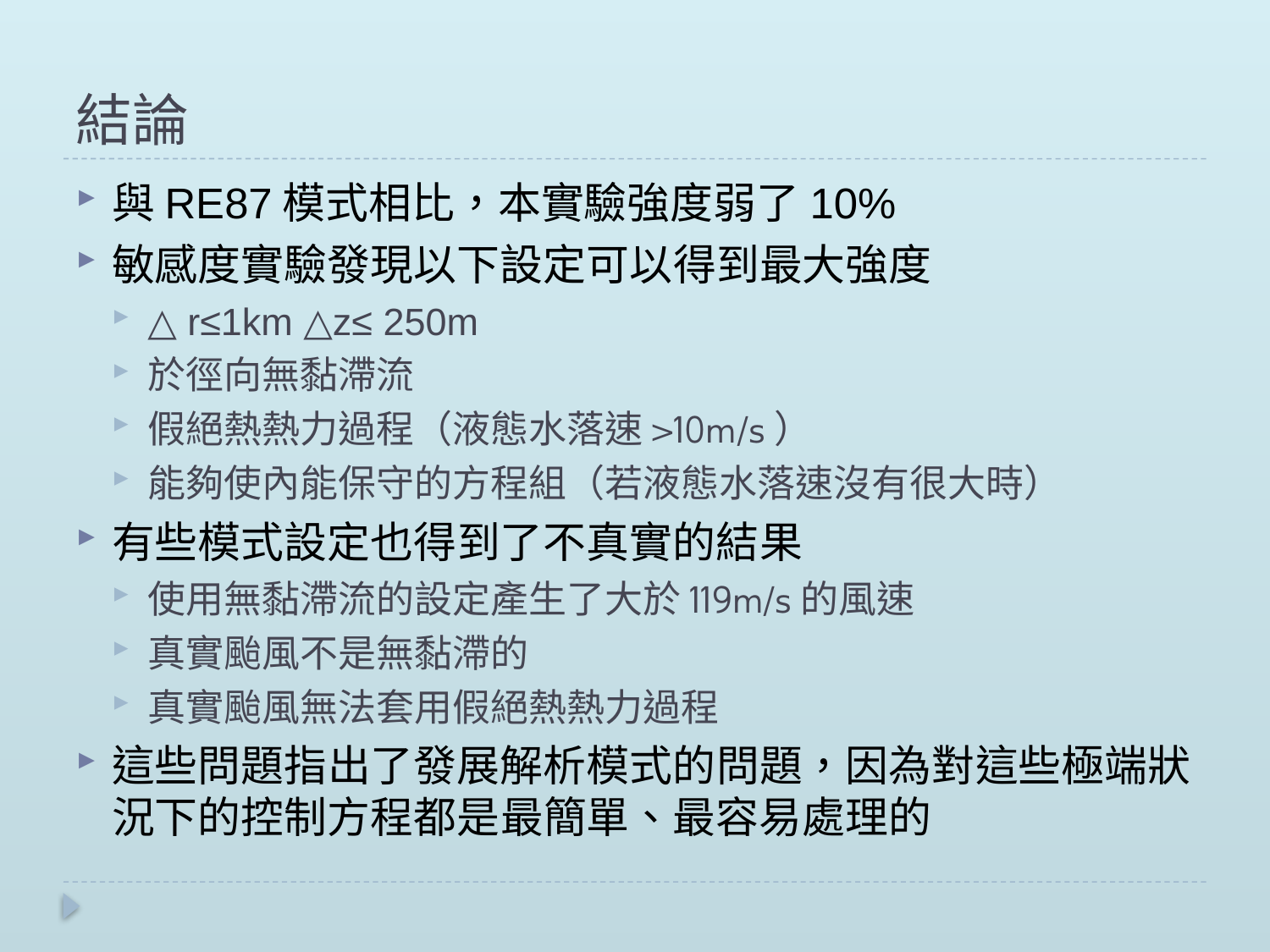

# 結論
與RE87模式相比，本實驗強度弱了10%
敏感度實驗發現以下設定可以得到最大強度
△ r≤1km △z≤ 250m
於徑向無黏滯流
假絕熱熱力過程（液態水落速>10m/s）
能夠使內能保守的方程組（若液態水落速沒有很大時）
有些模式設定也得到了不真實的結果
使用無黏滯流的設定產生了大於119m/s的風速
真實颱風不是無黏滯的
真實颱風無法套用假絕熱熱力過程
這些問題指出了發展解析模式的問題，因為對這些極端狀況下的控制方程都是最簡單、最容易處理的